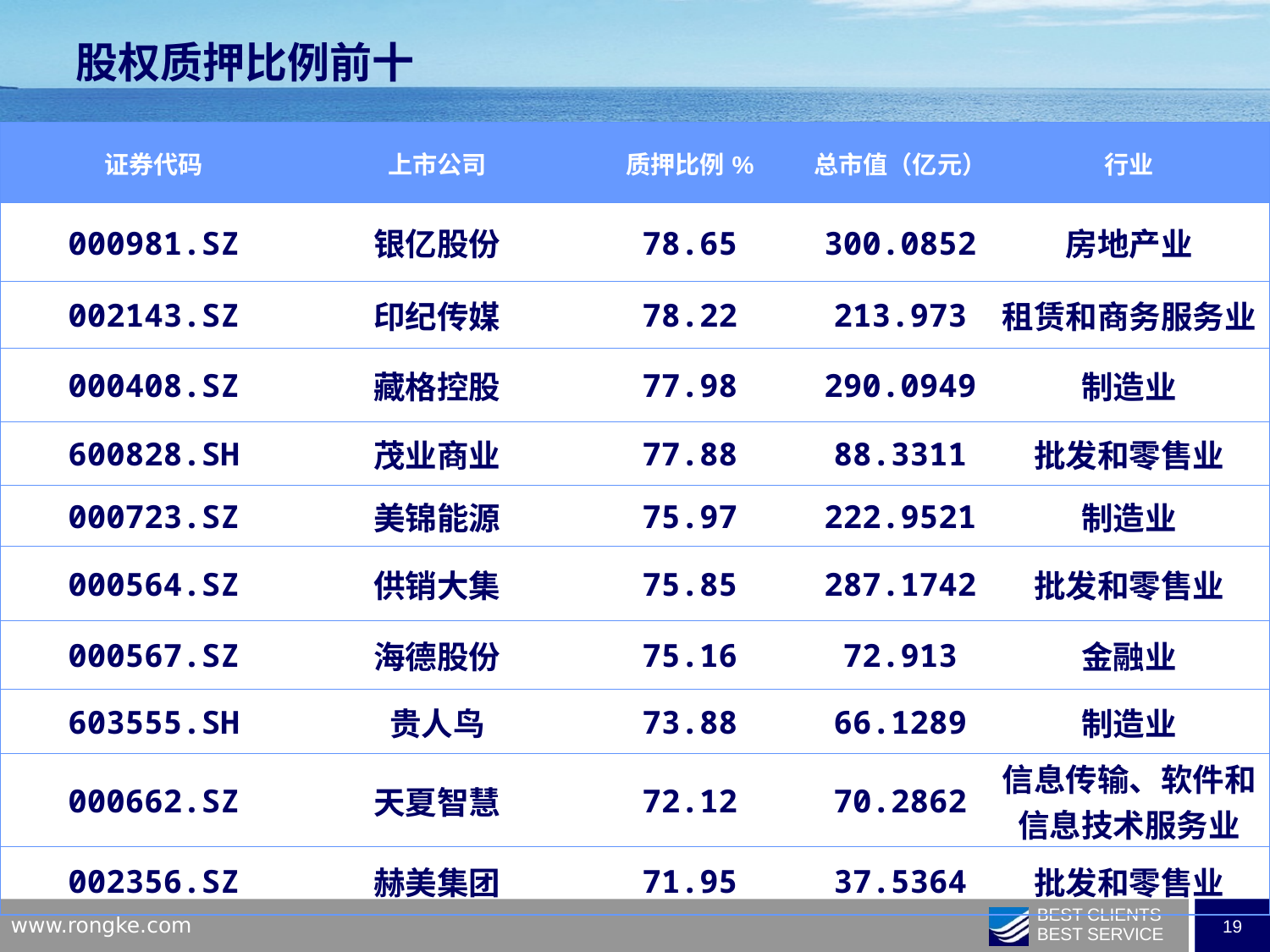

股权质押比例前十
| 证券代码 | 上市公司 | 质押比例% | 总市值（亿元） | 行业 |
| --- | --- | --- | --- | --- |
| 000981.SZ | 银亿股份 | 78.65 | 300.0852 | 房地产业 |
| 002143.SZ | 印纪传媒 | 78.22 | 213.973 | 租赁和商务服务业 |
| 000408.SZ | 藏格控股 | 77.98 | 290.0949 | 制造业 |
| 600828.SH | 茂业商业 | 77.88 | 88.3311 | 批发和零售业 |
| 000723.SZ | 美锦能源 | 75.97 | 222.9521 | 制造业 |
| 000564.SZ | 供销大集 | 75.85 | 287.1742 | 批发和零售业 |
| 000567.SZ | 海德股份 | 75.16 | 72.913 | 金融业 |
| 603555.SH | 贵人鸟 | 73.88 | 66.1289 | 制造业 |
| 000662.SZ | 天夏智慧 | 72.12 | 70.2862 | 信息传输、软件和信息技术服务业 |
| 002356.SZ | 赫美集团 | 71.95 | 37.5364 | 批发和零售业 |
|  |  |  |  |  |